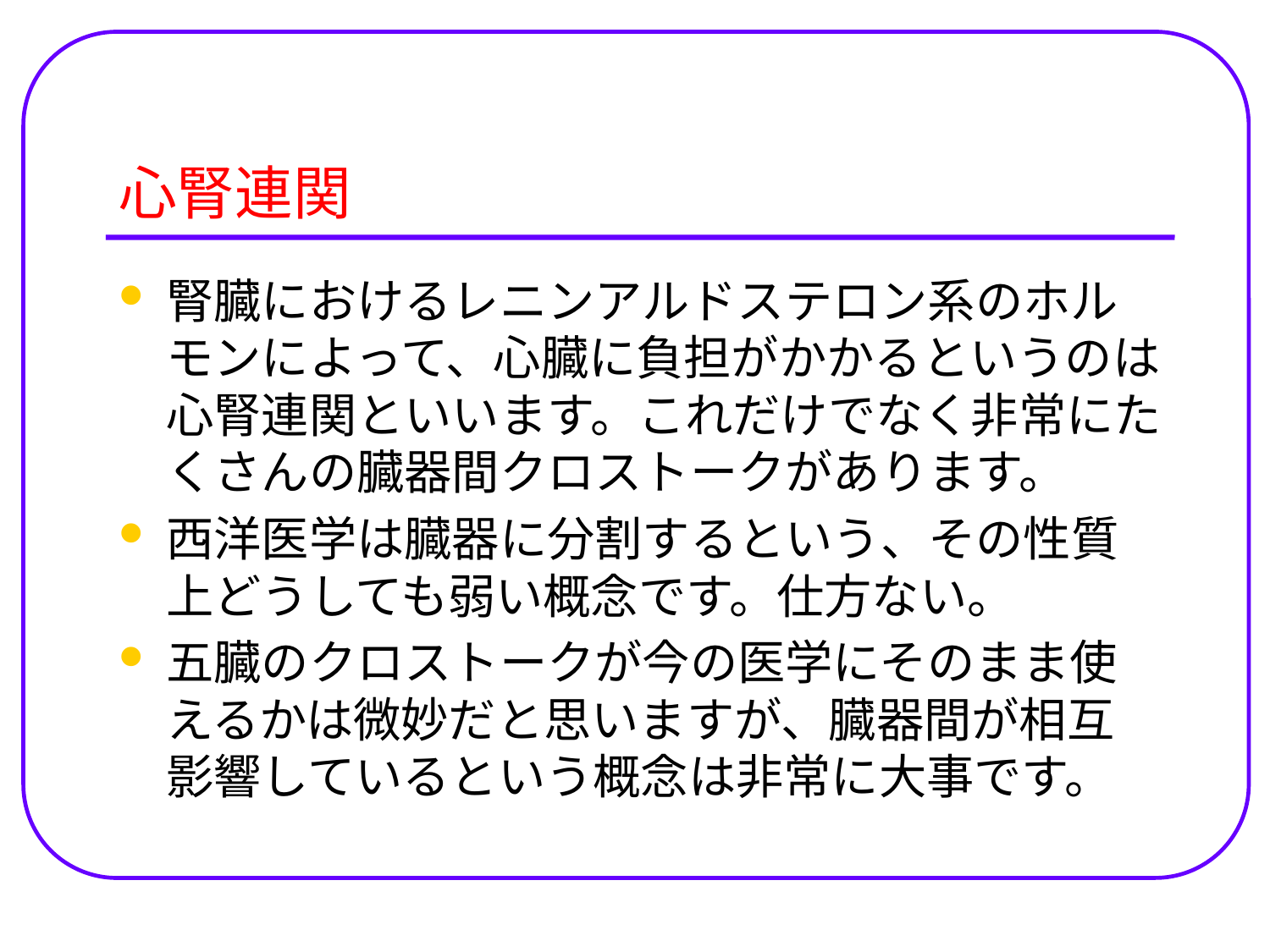

# 心腎連関
腎臓におけるレニンアルドステロン系のホルモンによって、心臓に負担がかかるというのは心腎連関といいます。これだけでなく非常にたくさんの臓器間クロストークがあります。
西洋医学は臓器に分割するという、その性質上どうしても弱い概念です。仕方ない。
五臓のクロストークが今の医学にそのまま使えるかは微妙だと思いますが、臓器間が相互影響しているという概念は非常に大事です。